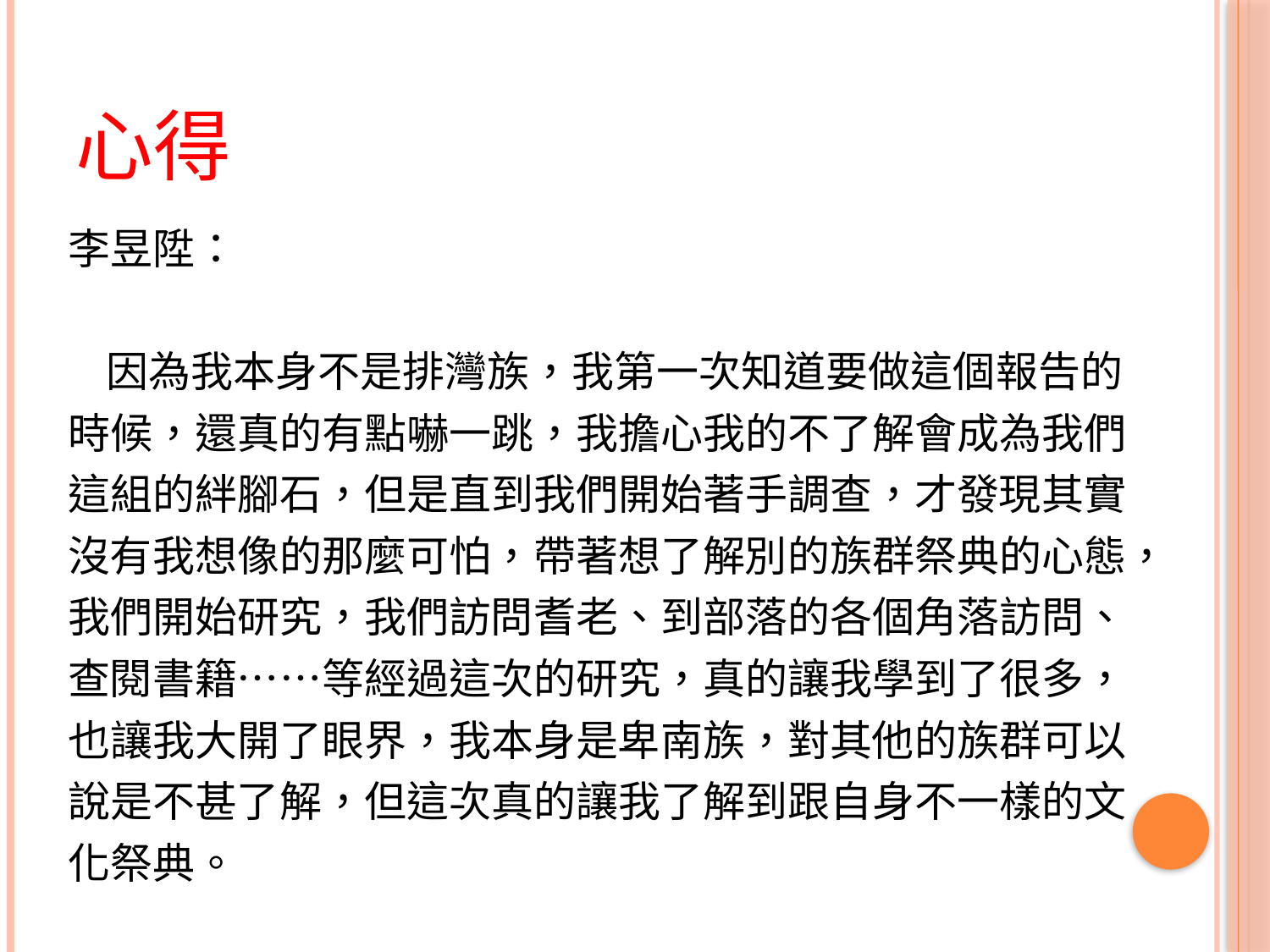

# 心得
李昱陞：

   因為我本身不是排灣族，我第一次知道要做這個報告的
時候，還真的有點嚇一跳，我擔心我的不了解會成為我們
這組的絆腳石，但是直到我們開始著手調查，才發現其實
沒有我想像的那麼可怕，帶著想了解別的族群祭典的心態，
我們開始研究，我們訪問耆老、到部落的各個角落訪問、
查閱書籍……等經過這次的研究，真的讓我學到了很多，
也讓我大開了眼界，我本身是卑南族，對其他的族群可以
說是不甚了解，但這次真的讓我了解到跟自身不一樣的文
化祭典。